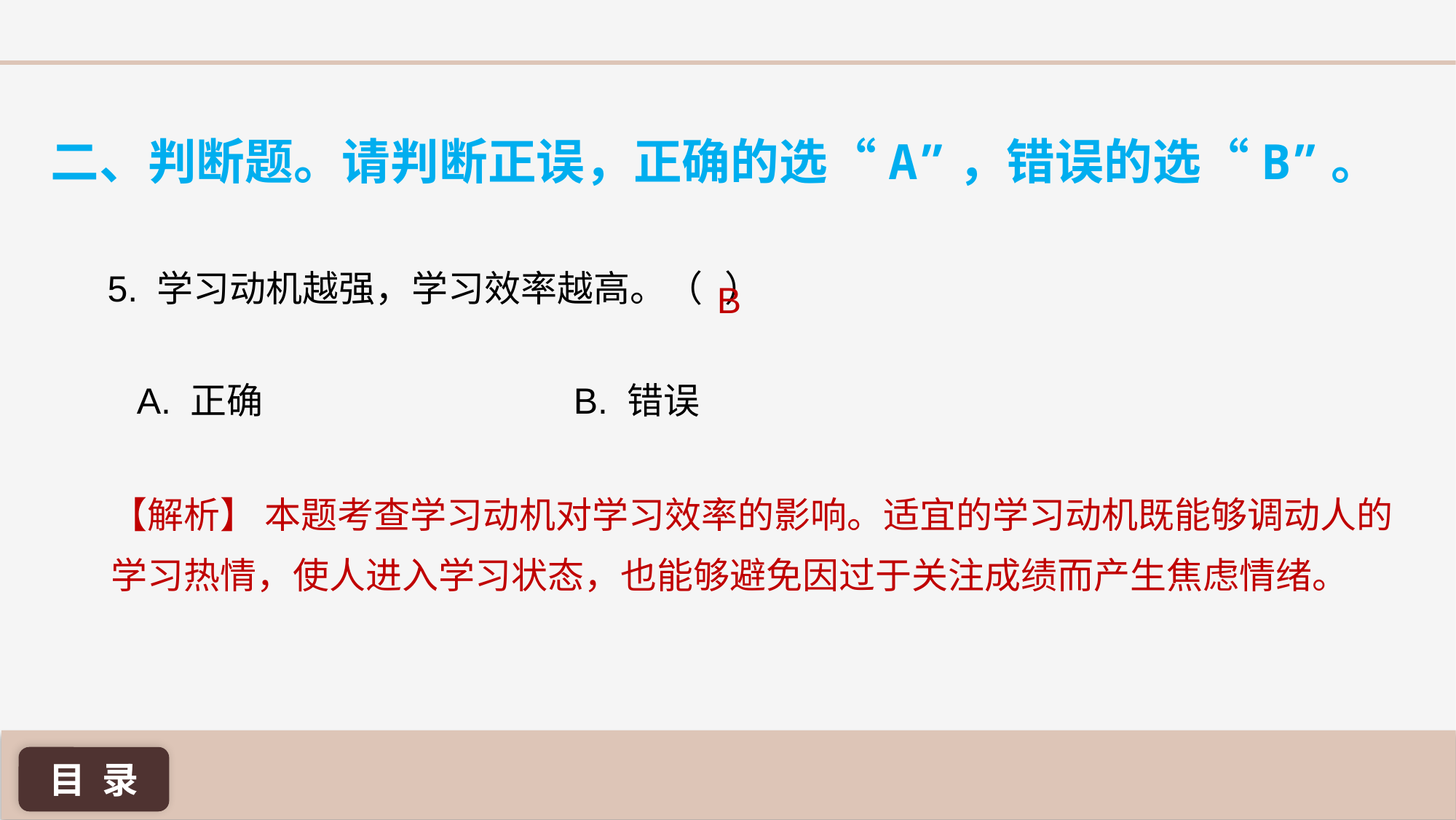

二、判断题。请判断正误，正确的选“A”，错误的选“B”。
5. 学习动机越强，学习效率越高。（	  ）
B
A. 正确 			B. 错误
【解析】 本题考查学习动机对学习效率的影响。适宜的学习动机既能够调动人的学习热情，使人进入学习状态，也能够避免因过于关注成绩而产生焦虑情绪。